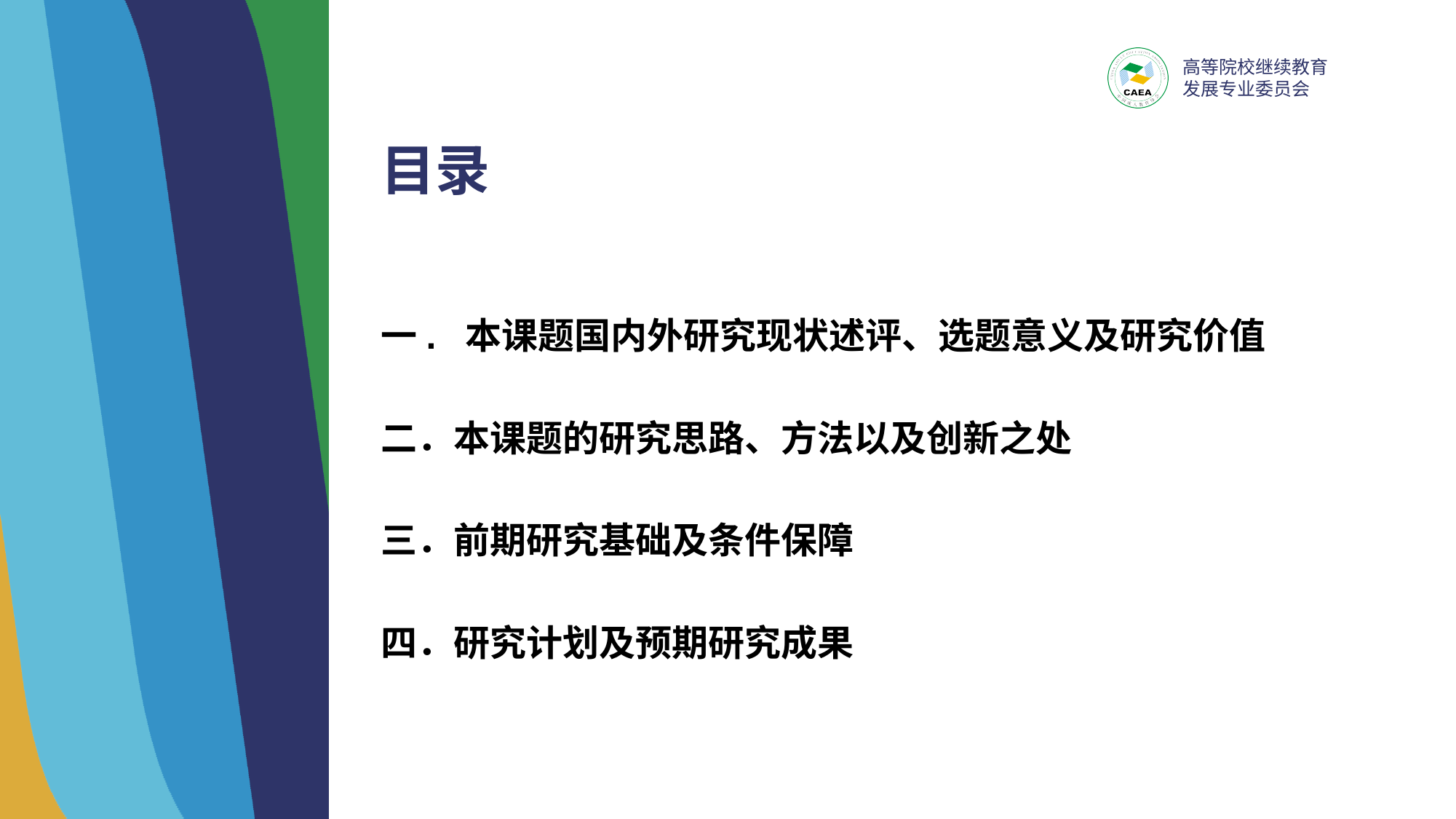

# 目录
一.  本课题国内外研究现状述评、选题意义及研究价值
二．本课题的研究思路、方法以及创新之处
三．前期研究基础及条件保障
四．研究计划及预期研究成果